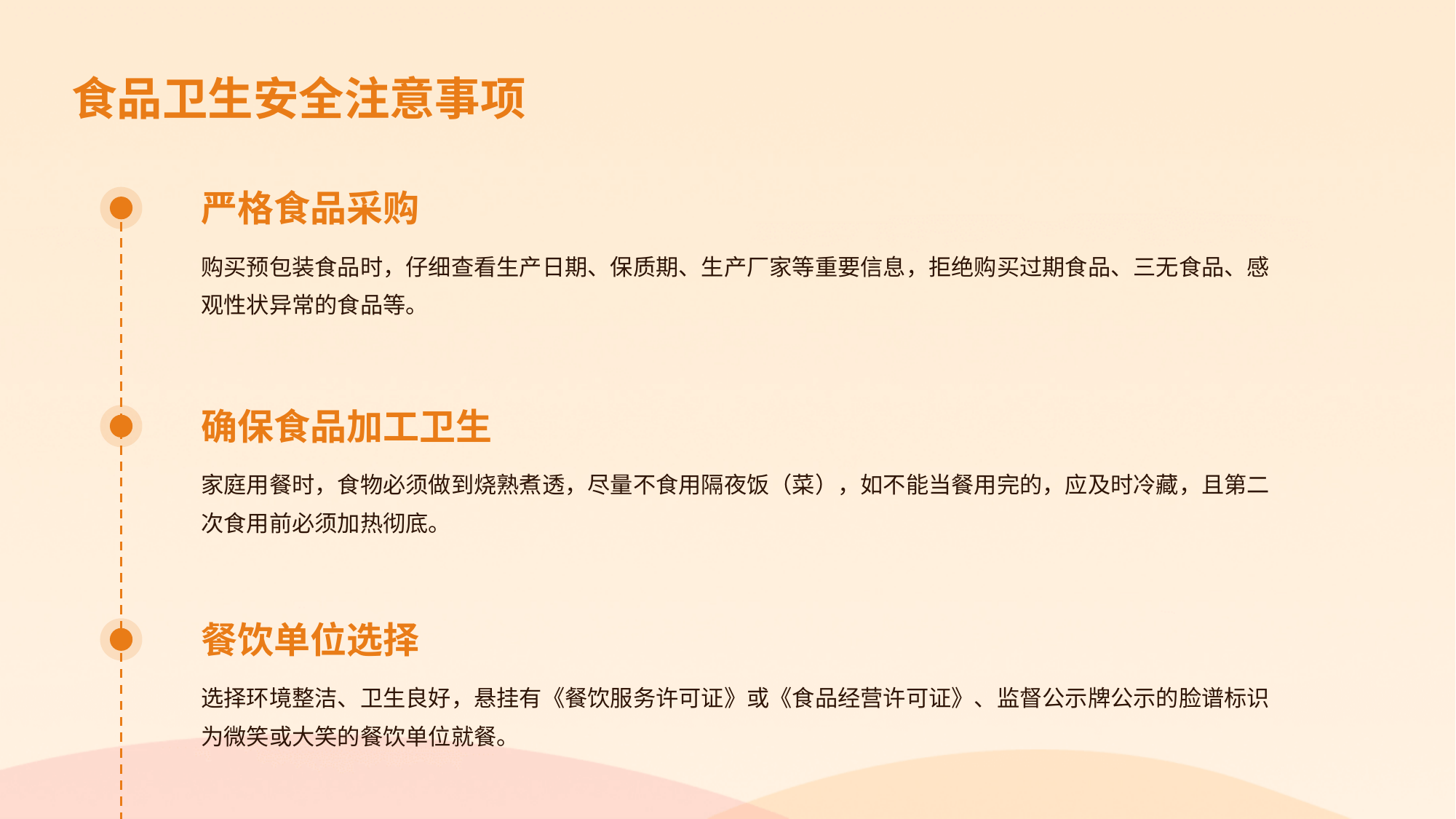

食品卫生安全注意事项
严格食品采购

购买预包装食品时，仔细查看生产日期、保质期、生产厂家等重要信息，拒绝购买过期食品、三无食品、感观性状异常的食品等。
确保食品加工卫生

家庭用餐时，食物必须做到烧熟煮透，尽量不食用隔夜饭（菜），如不能当餐用完的，应及时冷藏，且第二次食用前必须加热彻底。
餐饮单位选择

选择环境整洁、卫生良好，悬挂有《餐饮服务许可证》或《食品经营许可证》、监督公示牌公示的脸谱标识为微笑或大笑的餐饮单位就餐。